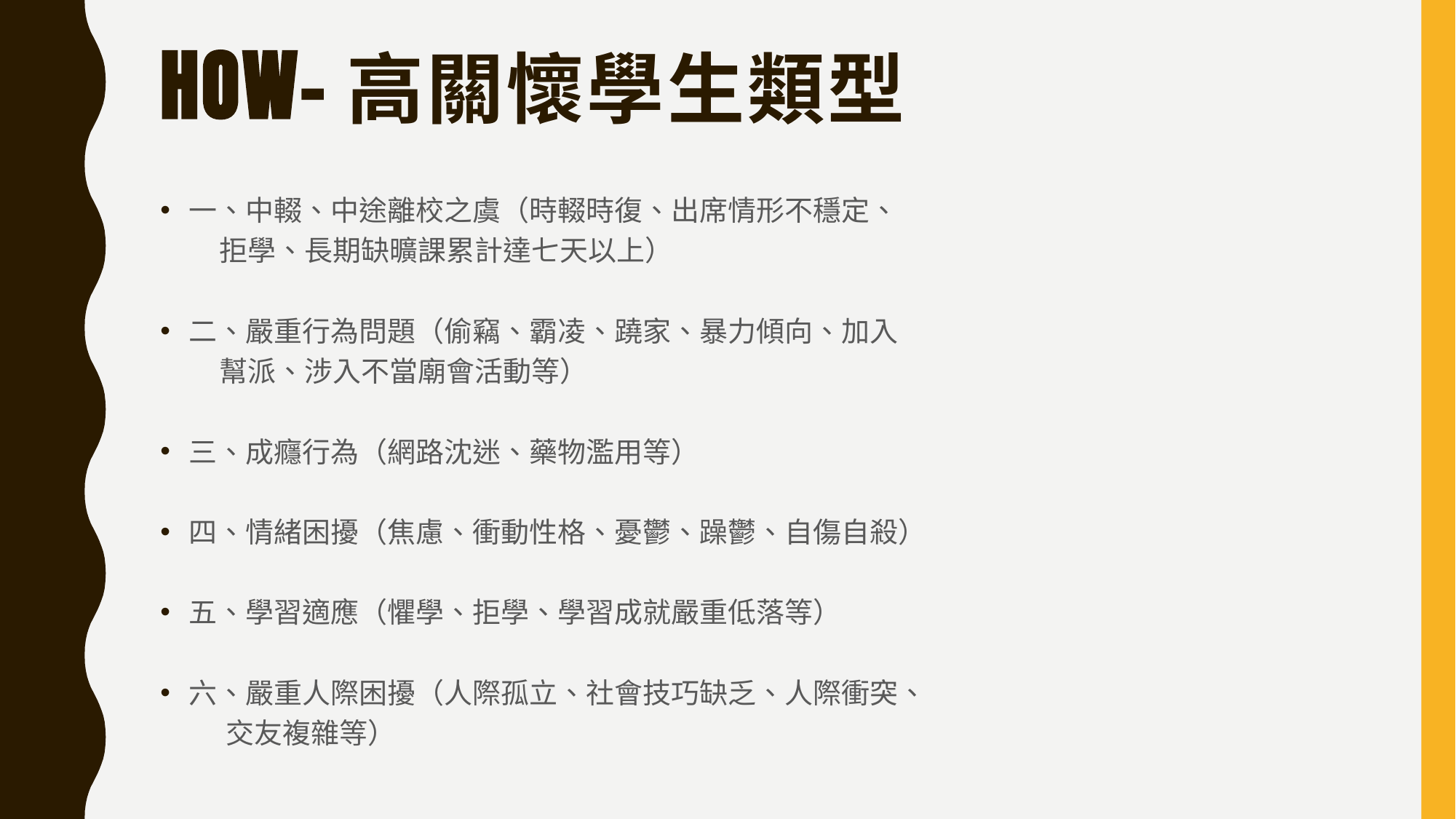

# HOW-高關懷學生類型
一、中輟、中途離校之虞（時輟時復、出席情形不穩定、
         拒學、長期缺曠課累計達七天以上）

二、嚴重行為問題（偷竊、霸凌、蹺家、暴力傾向、加入
         幫派、涉入不當廟會活動等）

三、成癮行為（網路沈迷、藥物濫用等）

四、情緒困擾（焦慮、衝動性格、憂鬱、躁鬱、自傷自殺）

五、學習適應（懼學、拒學、學習成就嚴重低落等）

六、嚴重人際困擾（人際孤立、社會技巧缺乏、人際衝突、
          交友複雜等）